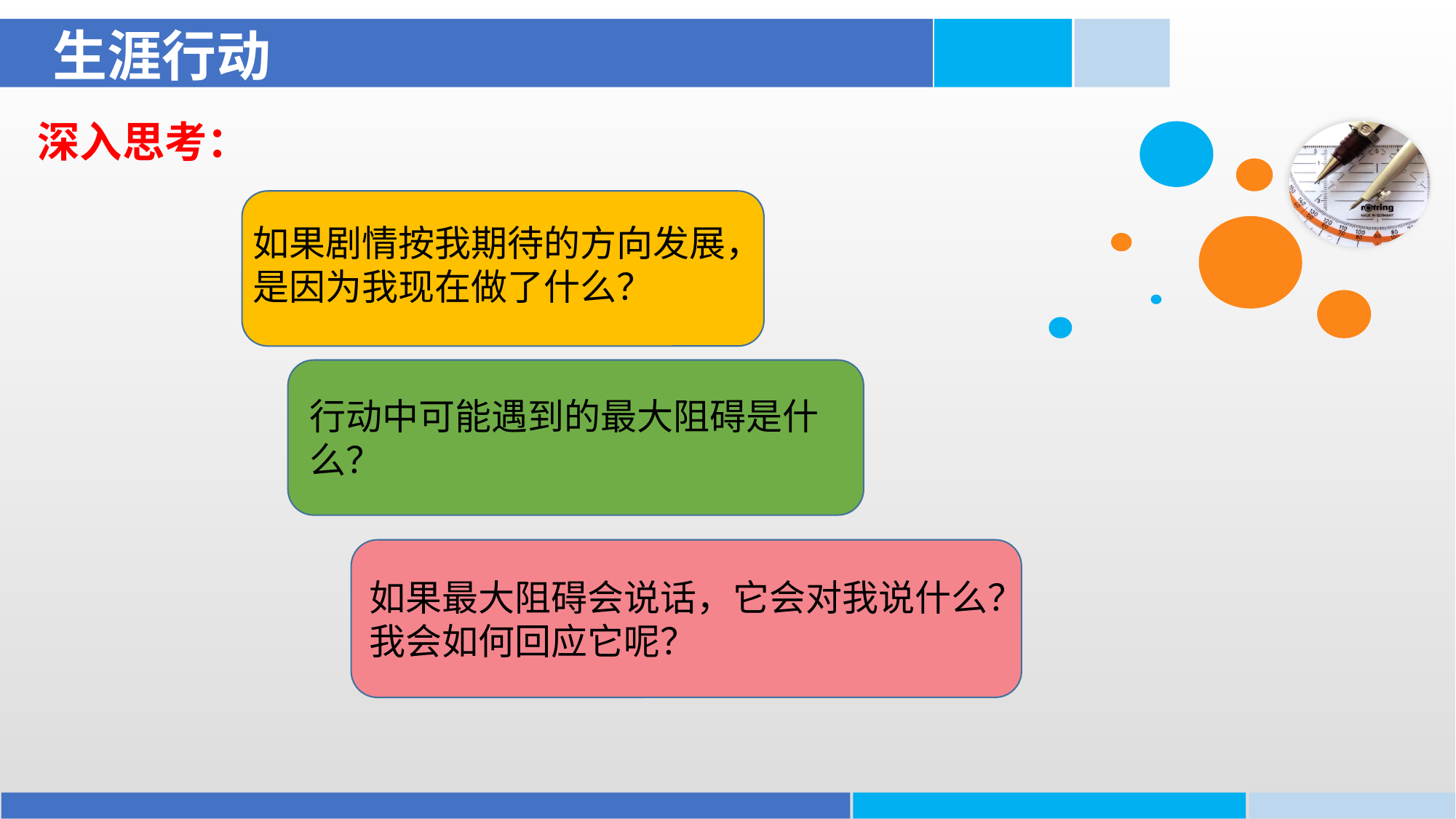

生涯行动
深入思考：

如果剧情按我期待的方向发展，是因为我现在做了什么？

行动中可能遇到的最大阻碍是什么？
如果最大阻碍会说话，它会对我说什么？我会如何回应它呢？